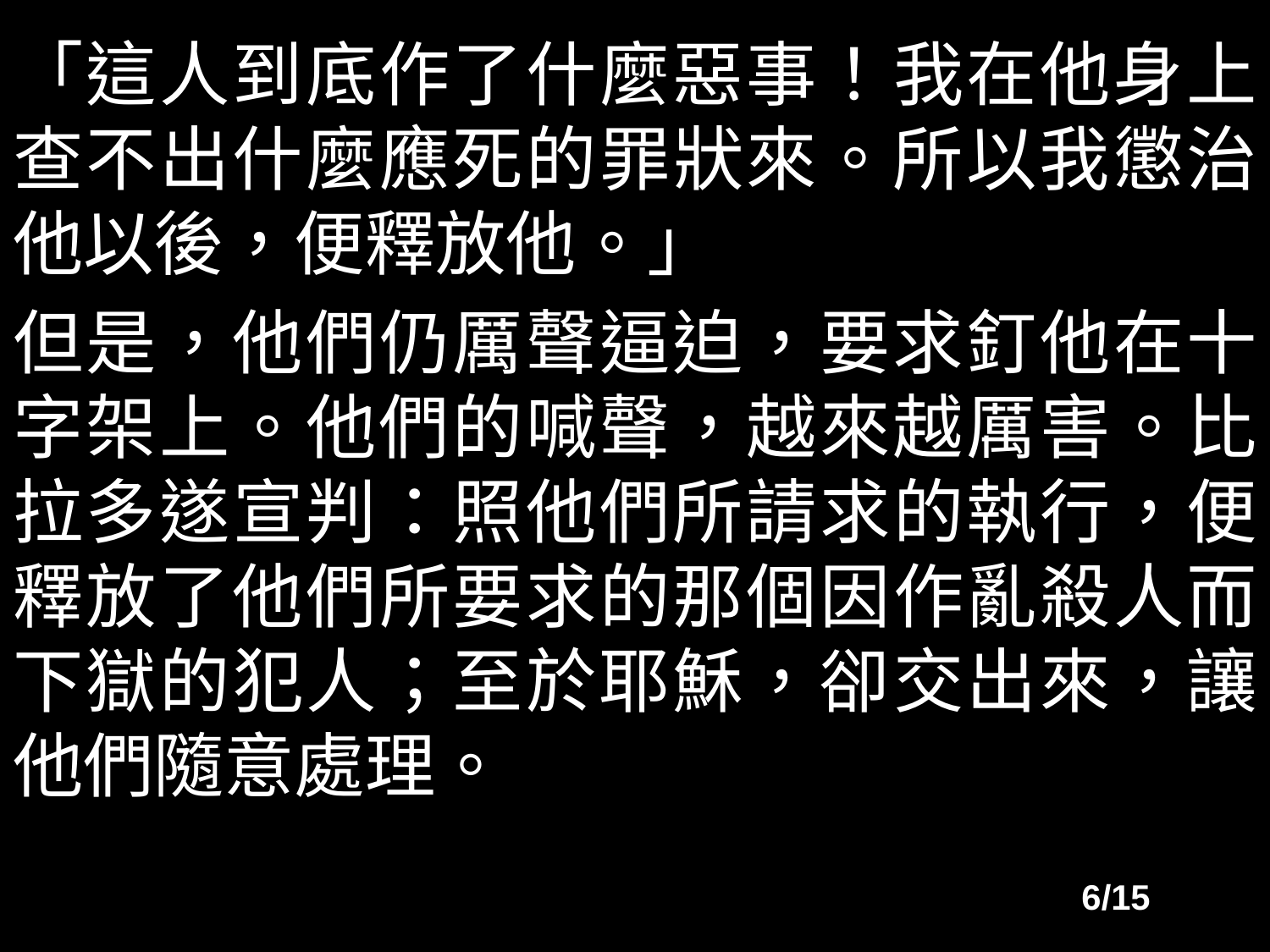

「這人到底作了什麼惡事！我在他身上查不出什麼應死的罪狀來。所以我懲治他以後，便釋放他。」
但是，他們仍厲聲逼迫，要求釘他在十字架上。他們的喊聲，越來越厲害。比拉多遂宣判：照他們所請求的執行，便釋放了他們所要求的那個因作亂殺人而下獄的犯人；至於耶穌，卻交出來，讓他們隨意處理。

6/15